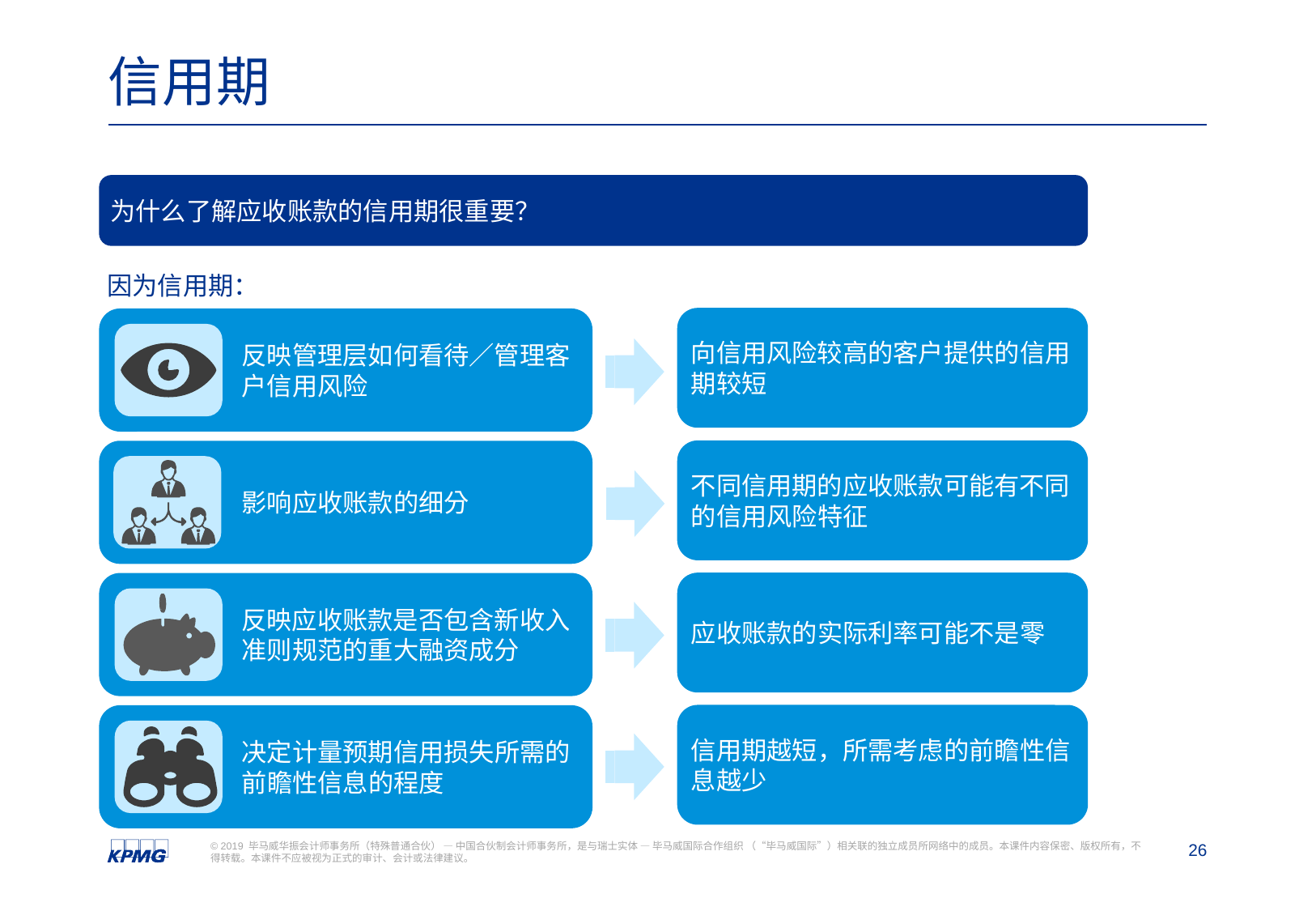

# 信用期
为什么了解应收账款的信用期很重要？
因为信用期：
向信用风险较高的客户提供的信用期较短
反映管理层如何看待／管理客户信用风险

不同信用期的应收账款可能有不同的信用风险特征
影响应收账款的细分

应收账款的实际利率可能不是零
反映应收账款是否包含新收入准则规范的重大融资成分

信用期越短，所需考虑的前瞻性信息越少
决定计量预期信用损失所需的前瞻性信息的程度